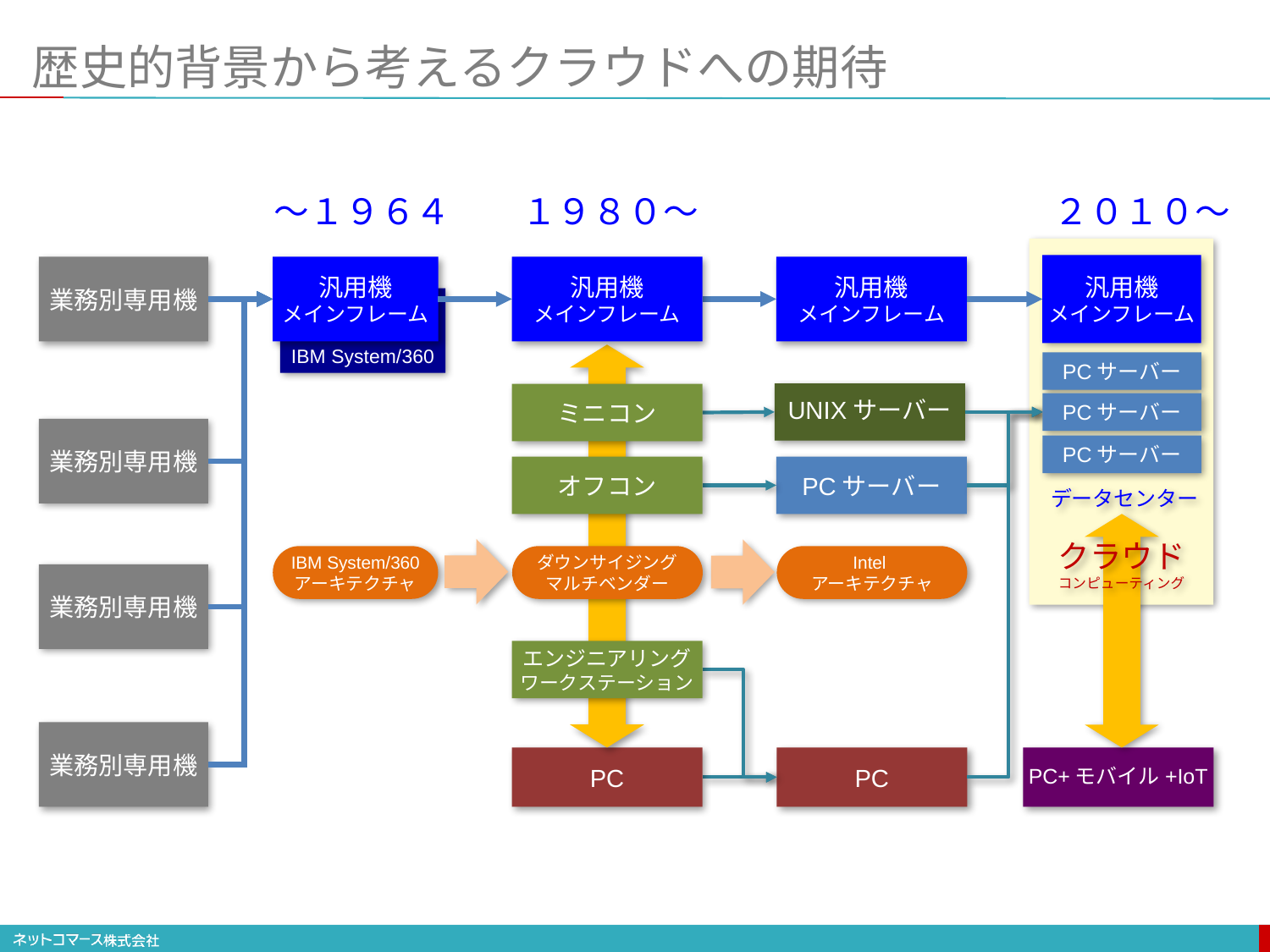

# 歴史的背景から考えるクラウドへの期待
～１９６４
汎用機
メインフレーム

IBM System/360
IBM System/360
アーキテクチャ
１９８０～
汎用機
メインフレーム

ミニコン
オフコン

ダウンサイジング
マルチベンダー
エンジニアリング
ワークステーション
PC
２０１０～

汎用機
メインフレーム
PCサーバー
PCサーバー
PCサーバー
データセンター

クラウド
コンピューティング
PC+モバイル+IoT
業務別専用機
汎用機
メインフレーム
UNIXサーバー
PCサーバー

Intel
アーキテクチャ
PC
業務別専用機
業務別専用機
業務別専用機